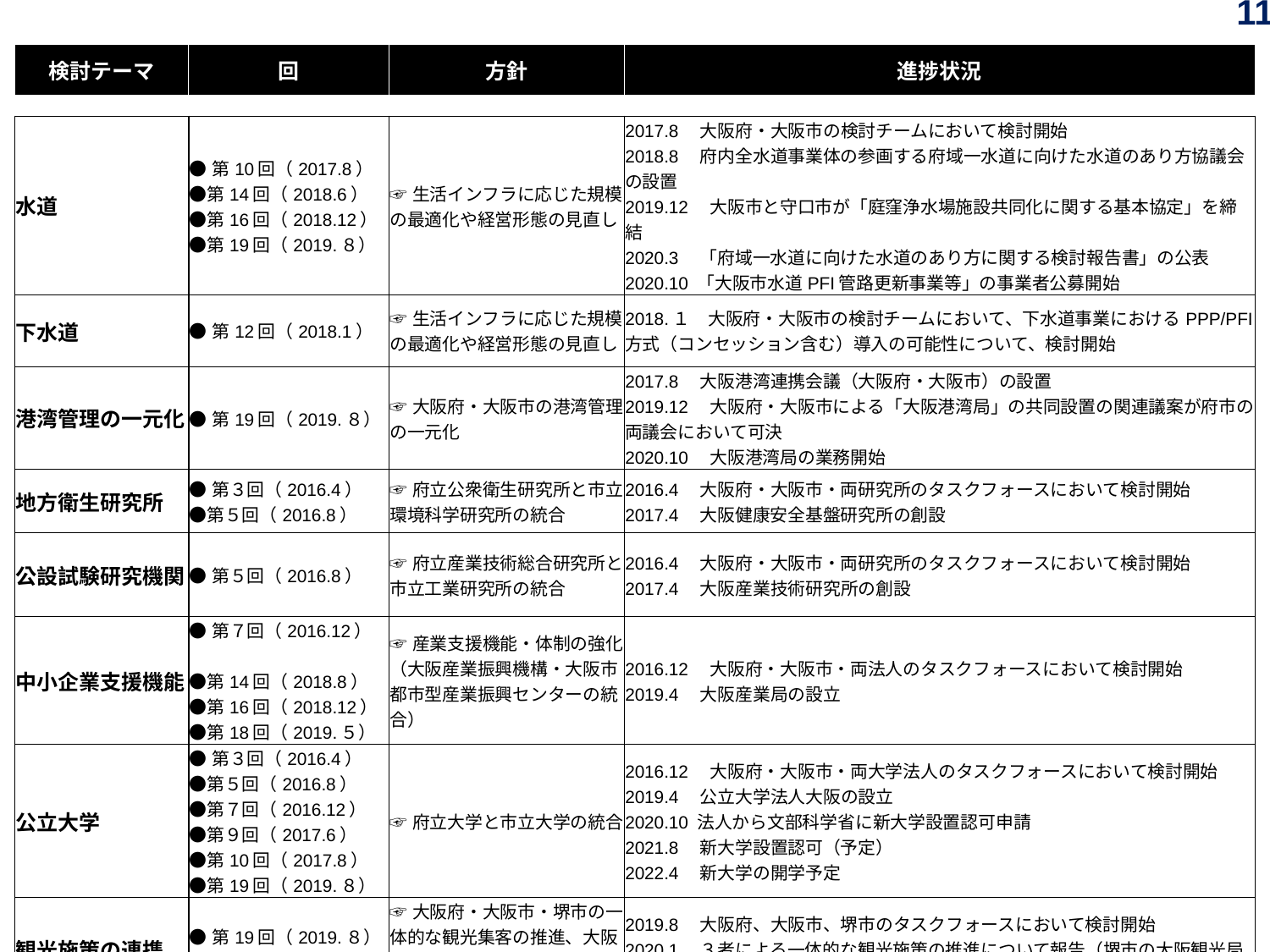

11
| 検討テーマ | 回 | 方針 | 進捗状況 |
| --- | --- | --- | --- |
|  |  |  |  |
| 水道 | ●第10回（2017.8） ●第14回（2018.6） ●第16回（2018.12） ●第19回（2019.８） | ☞生活インフラに応じた規模の最適化や経営形態の見直し | 2017.8　大阪府・大阪市の検討チームにおいて検討開始 2018.8　府内全水道事業体の参画する府域一水道に向けた水道のあり方協議会の設置 2019.12　大阪市と守口市が「庭窪浄水場施設共同化に関する基本協定」を締結 2020.3　「府域一水道に向けた水道のあり方に関する検討報告書」の公表 2020.10 「大阪市水道PFI管路更新事業等」の事業者公募開始 |
| 下水道 | ●第12回（2018.1） | ☞生活インフラに応じた規模の最適化や経営形態の見直し | 2018.１　大阪府・大阪市の検討チームにおいて、下水道事業におけるPPP/PFI方式（コンセッション含む）導入の可能性について、検討開始 |
| 港湾管理の一元化 | ●第19回（2019.８） | ☞大阪府・大阪市の港湾管理の一元化 | 2017.8　大阪港湾連携会議（大阪府・大阪市）の設置 2019.12　大阪府・大阪市による「大阪港湾局」の共同設置の関連議案が府市の両議会において可決 2020.10　大阪港湾局の業務開始 |
| 地方衛生研究所 | ●第３回（2016.4）　 ●第５回（2016.8） | ☞府立公衆衛生研究所と市立環境科学研究所の統合 | 2016.4　大阪府・大阪市・両研究所のタスクフォースにおいて検討開始 2017.4　大阪健康安全基盤研究所の創設 |
| 公設試験研究機関 | ●第５回（2016.8） | ☞府立産業技術総合研究所と市立工業研究所の統合 | 2016.4　大阪府・大阪市・両研究所のタスクフォースにおいて検討開始 2017.4　大阪産業技術研究所の創設 |
| 中小企業支援機能 | ●第７回（2016.12）　 ●第14回（2018.8） ●第16回（2018.12） ●第18回（2019.５） | ☞産業支援機能・体制の強化（大阪産業振興機構・大阪市都市型産業振興センターの統合） | 2016.12　大阪府・大阪市・両法人のタスクフォースにおいて検討開始 2019.4　大阪産業局の設立 |
| 公立大学 | ●第３回（2016.4）　 ●第５回（2016.8） ●第７回（2016.12） ●第９回（2017.6） ●第10回（2017.8） ●第19回（2019.８） | ☞府立大学と市立大学の統合 | 2016.12　大阪府・大阪市・両大学法人のタスクフォースにおいて検討開始 2019.4　公立大学法人大阪の設立 2020.10 法人から文部科学省に新大学設置認可申請 2021.8　新大学設置認可（予定） 2022.4　新大学の開学予定 |
| 観光施策の連携 | ●第19回（2019.８） ●第20回（2020.１） | ☞大阪府・大阪市・堺市の一体的な観光集客の推進、大阪観光局を含めた連携の強化などの検討 | 2019.8　大阪府、大阪市、堺市のタスクフォースにおいて検討開始 2020.1　３者による一体的な観光施策の推進について報告（堺市の大阪観光局参画、方向性の共有化、先行的連携事業） |